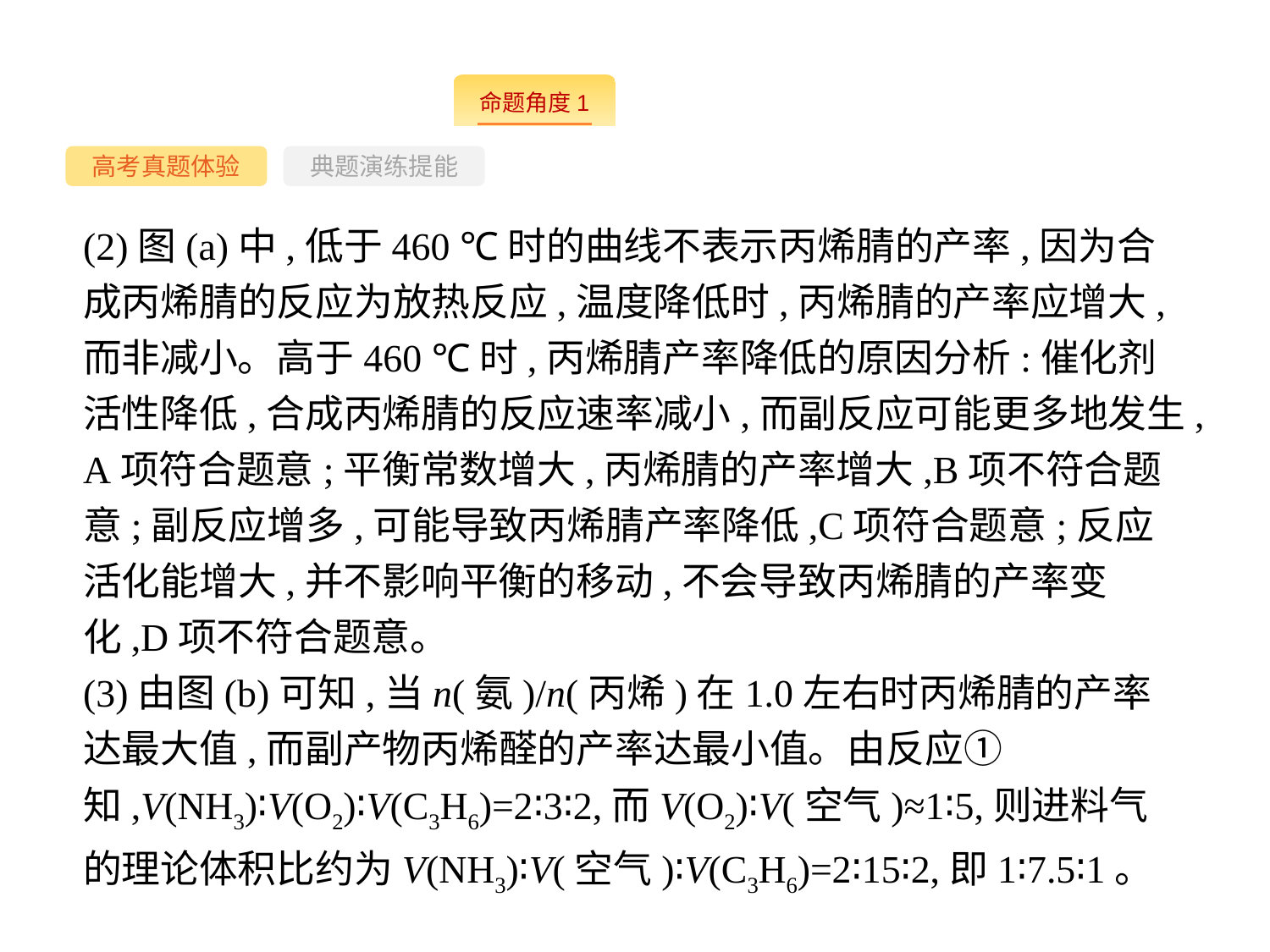

-16-
高考真题体验
典题演练提能
(2)图(a)中,低于460 ℃时的曲线不表示丙烯腈的产率,因为合成丙烯腈的反应为放热反应,温度降低时,丙烯腈的产率应增大,而非减小。高于460 ℃时,丙烯腈产率降低的原因分析:催化剂活性降低,合成丙烯腈的反应速率减小,而副反应可能更多地发生,A项符合题意;平衡常数增大,丙烯腈的产率增大,B项不符合题意;副反应增多,可能导致丙烯腈产率降低,C项符合题意;反应活化能增大,并不影响平衡的移动,不会导致丙烯腈的产率变化,D项不符合题意。
(3)由图(b)可知,当n(氨)/n(丙烯)在1.0左右时丙烯腈的产率达最大值,而副产物丙烯醛的产率达最小值。由反应①知,V(NH3)∶V(O2)∶V(C3H6)=2∶3∶2,而V(O2)∶V(空气)≈1∶5,则进料气的理论体积比约为V(NH3)∶V(空气)∶V(C3H6)=2∶15∶2,即1∶7.5∶1。